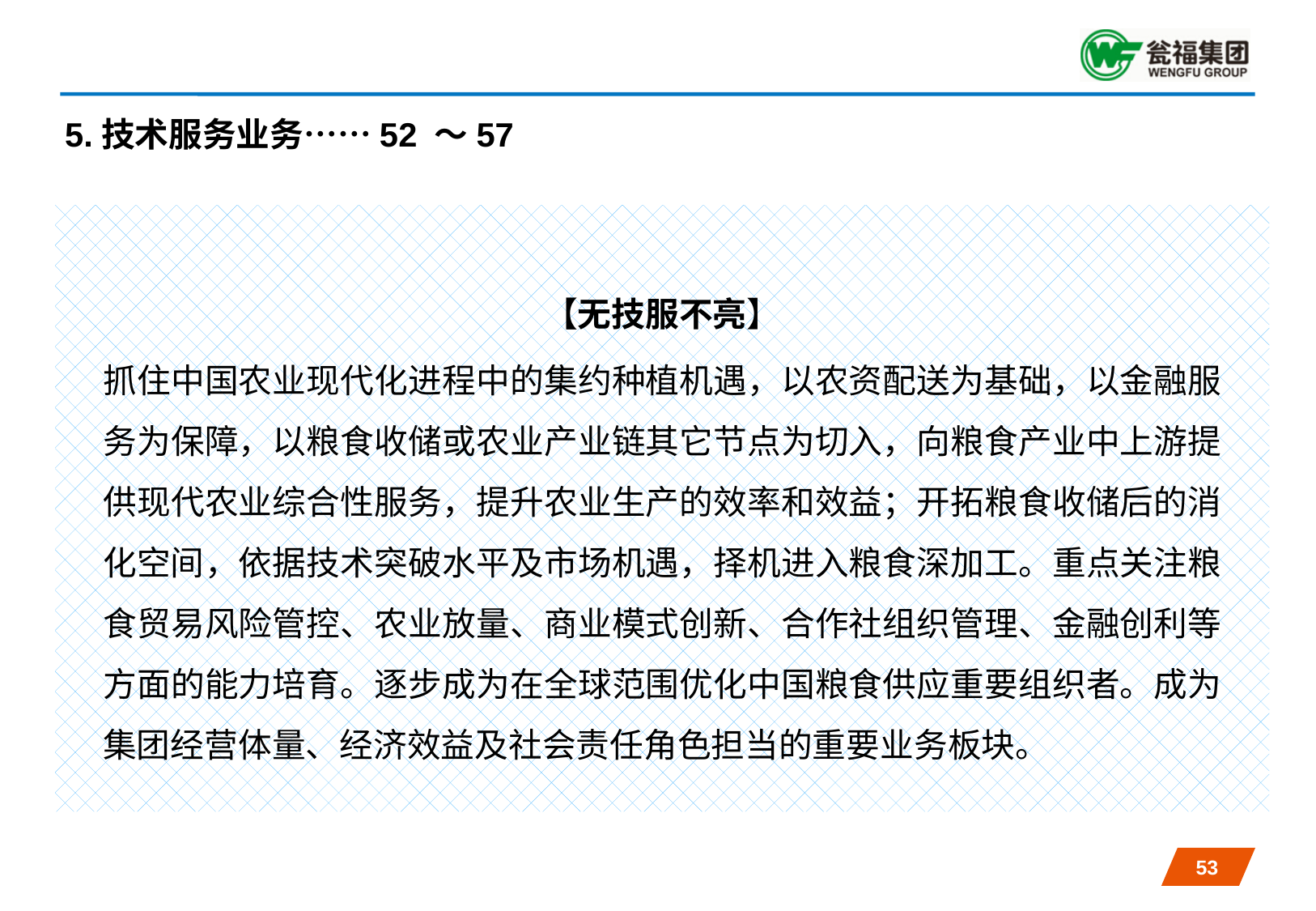

# 5.技术服务业务……52 ～57
【无技服不亮】
抓住中国农业现代化进程中的集约种植机遇，以农资配送为基础，以金融服务为保障，以粮食收储或农业产业链其它节点为切入，向粮食产业中上游提供现代农业综合性服务，提升农业生产的效率和效益；开拓粮食收储后的消化空间，依据技术突破水平及市场机遇，择机进入粮食深加工。重点关注粮食贸易风险管控、农业放量、商业模式创新、合作社组织管理、金融创利等方面的能力培育。逐步成为在全球范围优化中国粮食供应重要组织者。成为集团经营体量、经济效益及社会责任角色担当的重要业务板块。